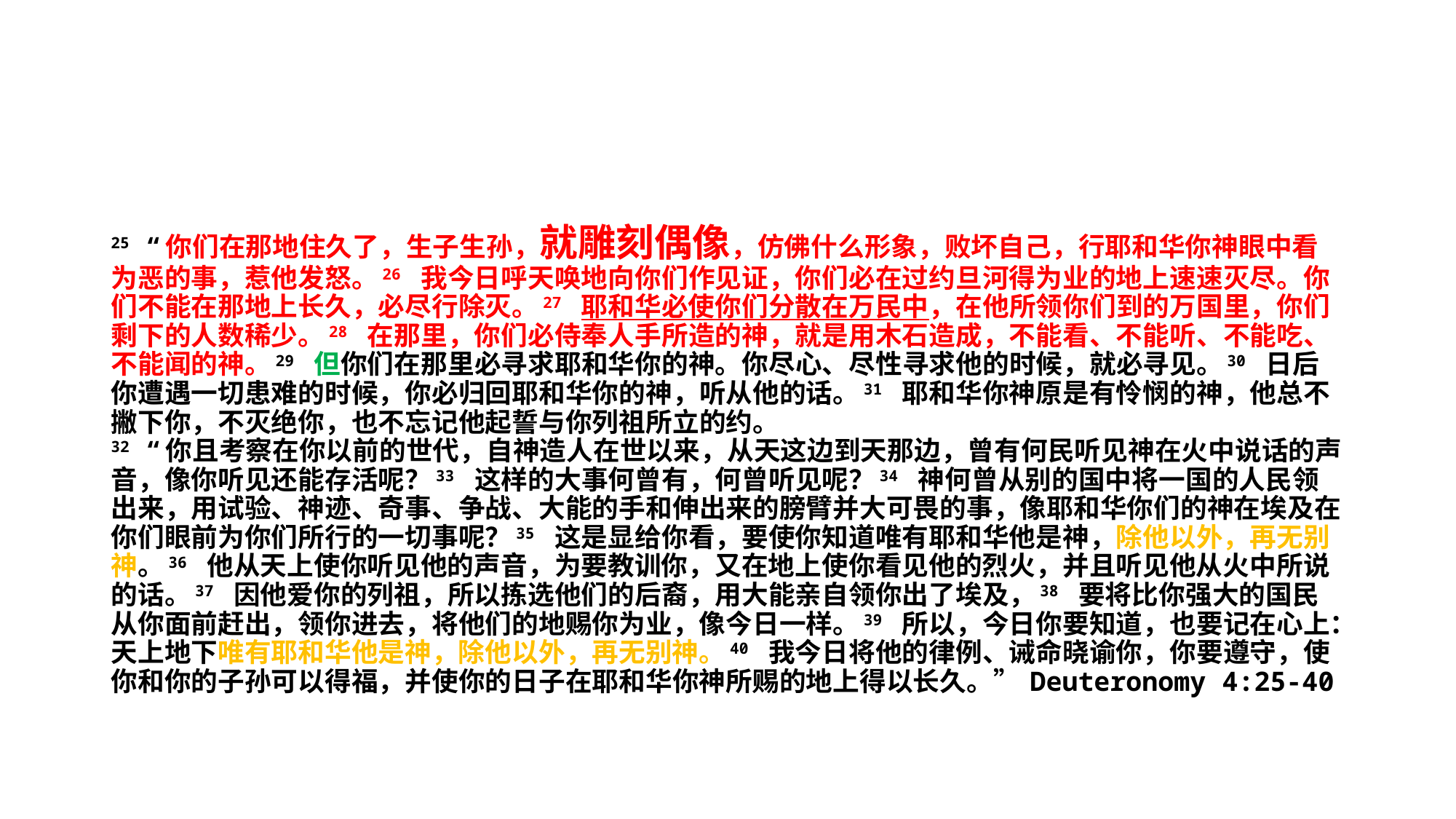

#
25 “你们在那地住久了，生子生孙，就雕刻偶像，仿佛什么形象，败坏自己，行耶和华你神眼中看为恶的事，惹他发怒。26 我今日呼天唤地向你们作见证，你们必在过约旦河得为业的地上速速灭尽。你们不能在那地上长久，必尽行除灭。27 耶和华必使你们分散在万民中，在他所领你们到的万国里，你们剩下的人数稀少。28 在那里，你们必侍奉人手所造的神，就是用木石造成，不能看、不能听、不能吃、不能闻的神。29 但你们在那里必寻求耶和华你的神。你尽心、尽性寻求他的时候，就必寻见。30 日后你遭遇一切患难的时候，你必归回耶和华你的神，听从他的话。31 耶和华你神原是有怜悯的神，他总不撇下你，不灭绝你，也不忘记他起誓与你列祖所立的约。
32 “你且考察在你以前的世代，自神造人在世以来，从天这边到天那边，曾有何民听见神在火中说话的声音，像你听见还能存活呢？33 这样的大事何曾有，何曾听见呢？34 神何曾从别的国中将一国的人民领出来，用试验、神迹、奇事、争战、大能的手和伸出来的膀臂并大可畏的事，像耶和华你们的神在埃及在你们眼前为你们所行的一切事呢？35 这是显给你看，要使你知道唯有耶和华他是神，除他以外，再无别神。36 他从天上使你听见他的声音，为要教训你，又在地上使你看见他的烈火，并且听见他从火中所说的话。37 因他爱你的列祖，所以拣选他们的后裔，用大能亲自领你出了埃及，38 要将比你强大的国民从你面前赶出，领你进去，将他们的地赐你为业，像今日一样。39 所以，今日你要知道，也要记在心上：天上地下唯有耶和华他是神，除他以外，再无别神。40 我今日将他的律例、诫命晓谕你，你要遵守，使你和你的子孙可以得福，并使你的日子在耶和华你神所赐的地上得以长久。” Deuteronomy 4:25-40